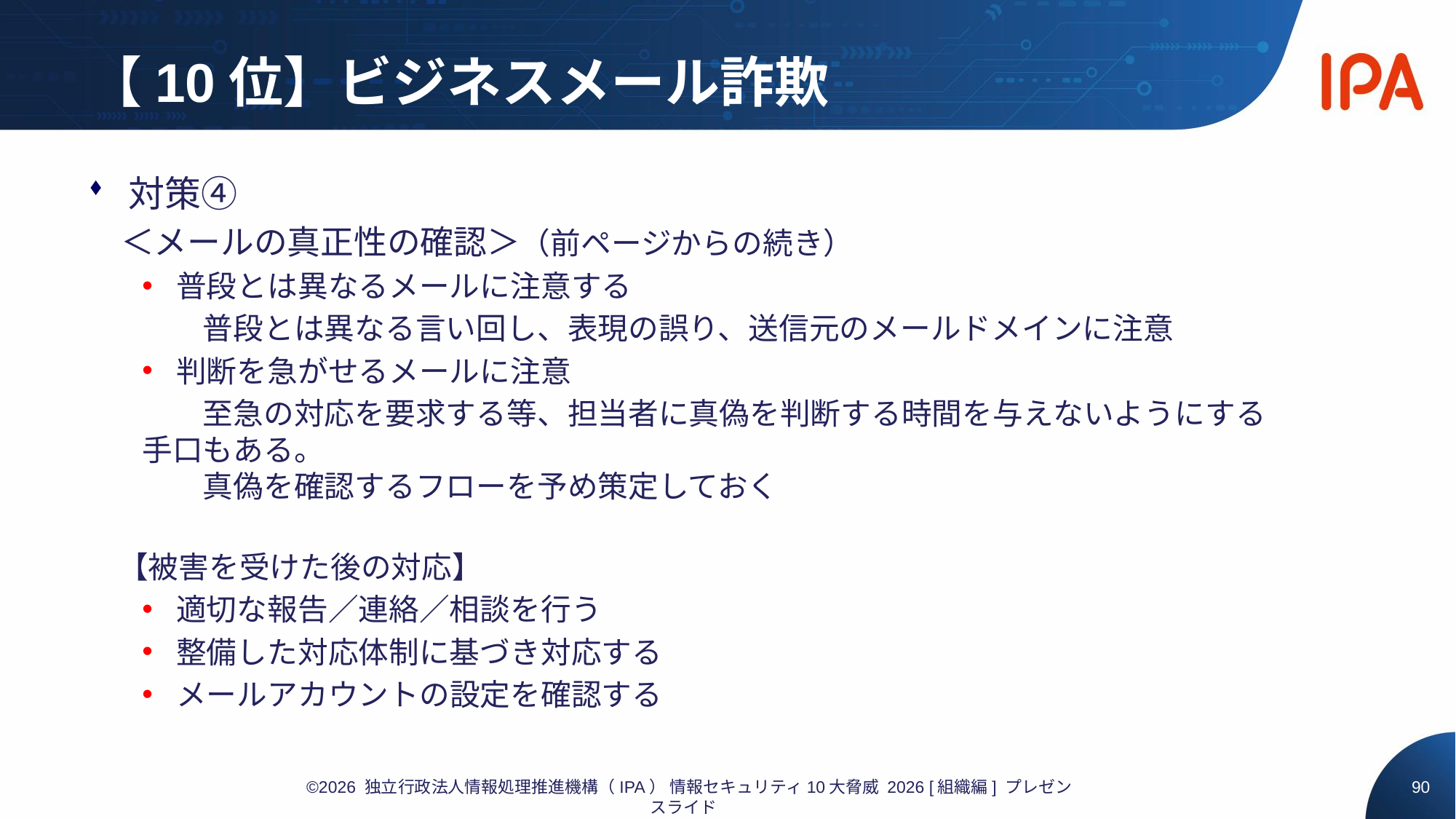

# 【10位】ビジネスメール詐欺
対策④
　＜メールの真正性の確認＞（前ページからの続き）
普段とは異なるメールに注意する
　　普段とは異なる言い回し、表現の誤り、送信元のメールドメインに注意
判断を急がせるメールに注意
　　至急の対応を要求する等、担当者に真偽を判断する時間を与えないようにする手口もある。　　
　　真偽を確認するフローを予め策定しておく

　【被害を受けた後の対応】
適切な報告／連絡／相談を行う
整備した対応体制に基づき対応する
メールアカウントの設定を確認する

90
©2026 独立行政法人情報処理推進機構（IPA） 情報セキュリティ10大脅威 2026 [組織編] プレゼンスライド